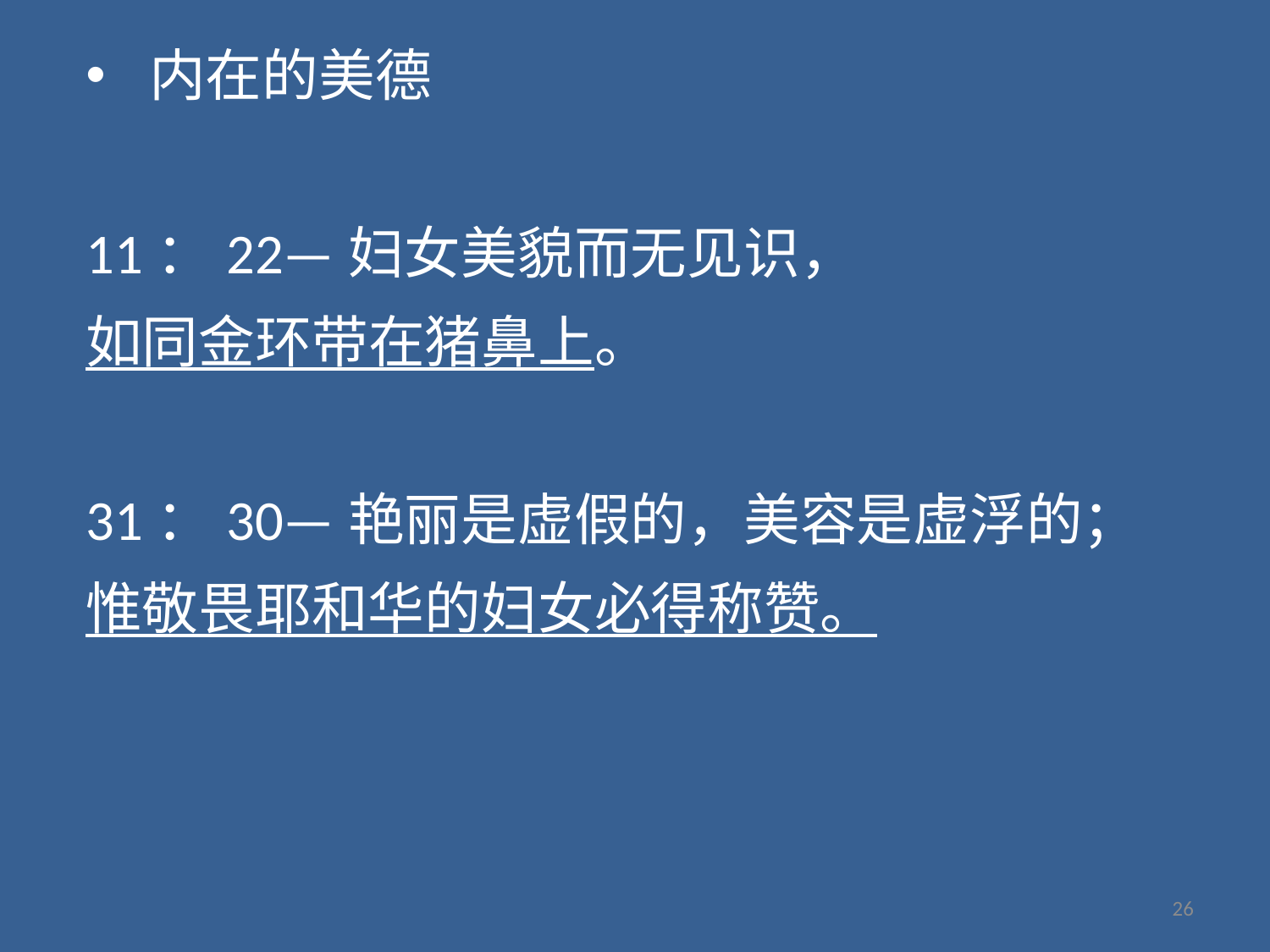

内在的美德

11：22—妇女美貌而无见识，
如同金环带在猪鼻上。

31：30—艳丽是虚假的，美容是虚浮的；
惟敬畏耶和华的妇女必得称赞。
26